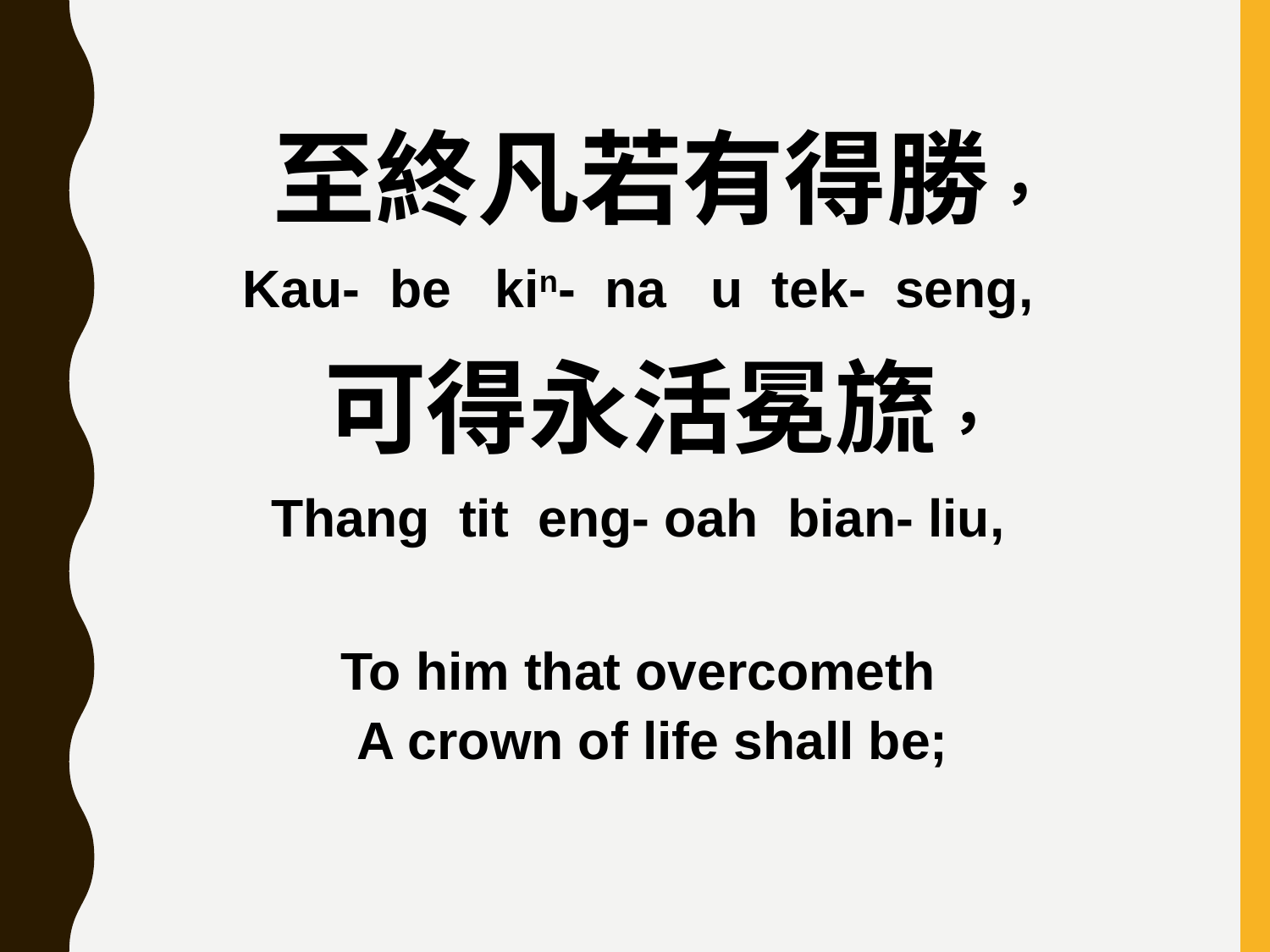

至終凡若有得勝，
Kau-  be   kin-  na   u  tek-  seng,
 可得永活冕旒，
Thang  tit  eng- oah  bian- liu,

To him that overcometh
  A crown of life shall be;